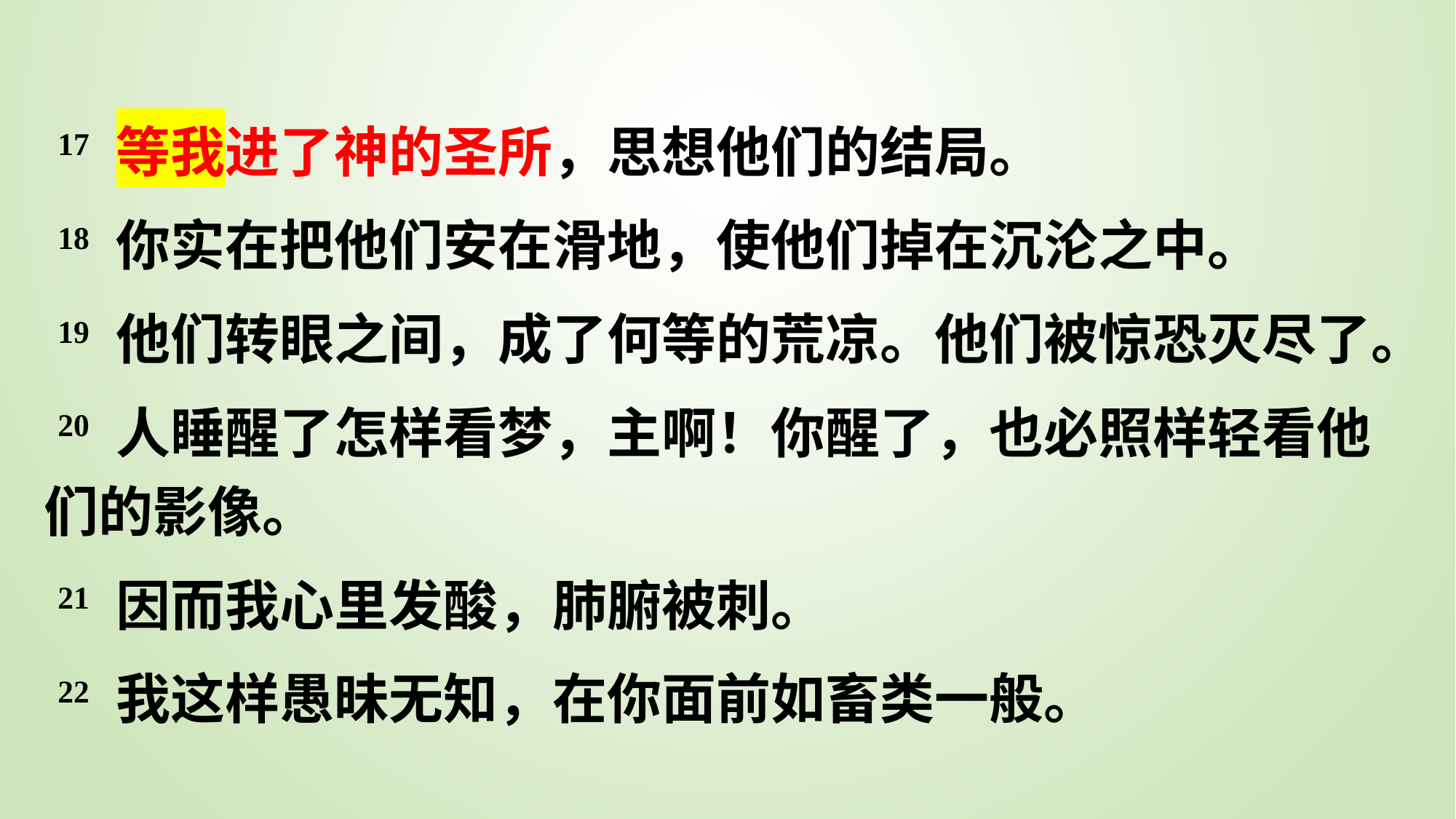

17 等我进了神的圣所，思想他们的结局。
 18 你实在把他们安在滑地，使他们掉在沉沦之中。
 19 他们转眼之间，成了何等的荒凉。他们被惊恐灭尽了。
 20 人睡醒了怎样看梦，主啊！你醒了，也必照样轻看他们的影像。
 21 因而我心里发酸，肺腑被刺。
 22 我这样愚昧无知，在你面前如畜类一般。